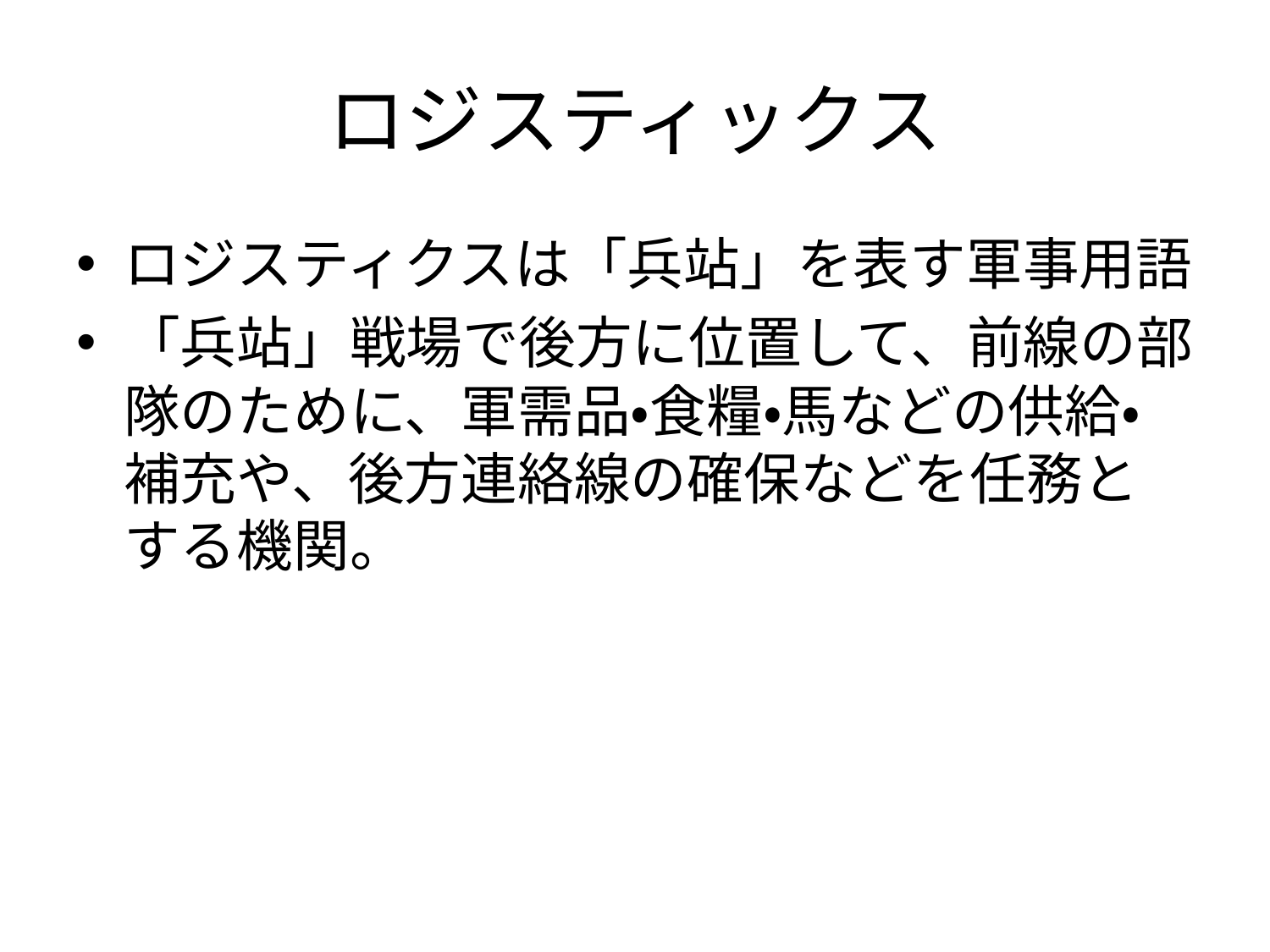

# ロジスティックス
ロジスティクスは「兵站」を表す軍事用語
「兵站」戦場で後方に位置して、前線の部隊のために、軍需品・食糧・馬などの供給・補充や、後方連絡線の確保などを任務とする機関。